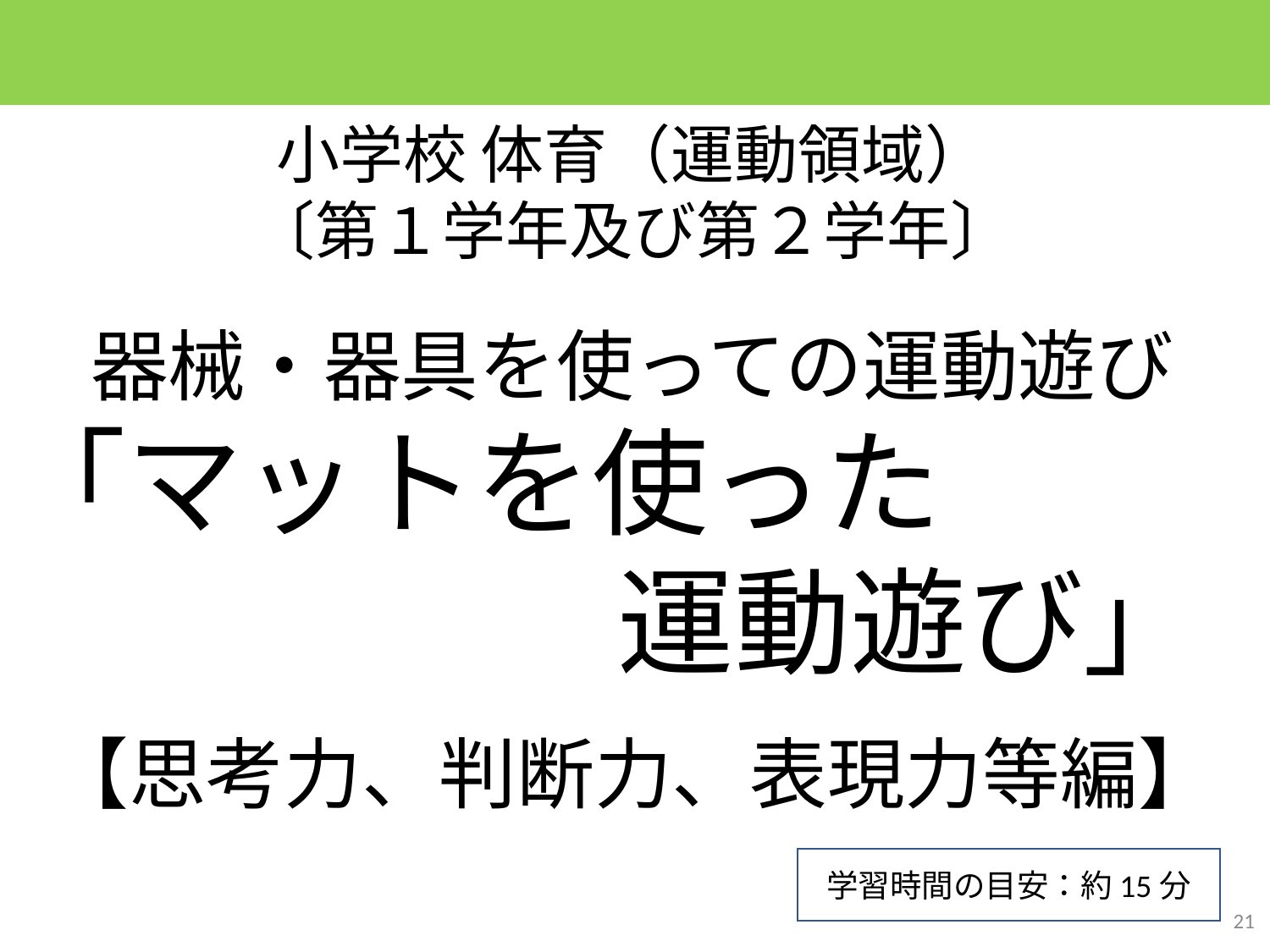

小学校 体育（運動領域）
〔第１学年及び第２学年〕

器械・器具を使っての運動遊び
「マットを使った
　　　　　 運動遊び」

【思考力、判断力、表現力等編】
学習時間の目安：約15分
21